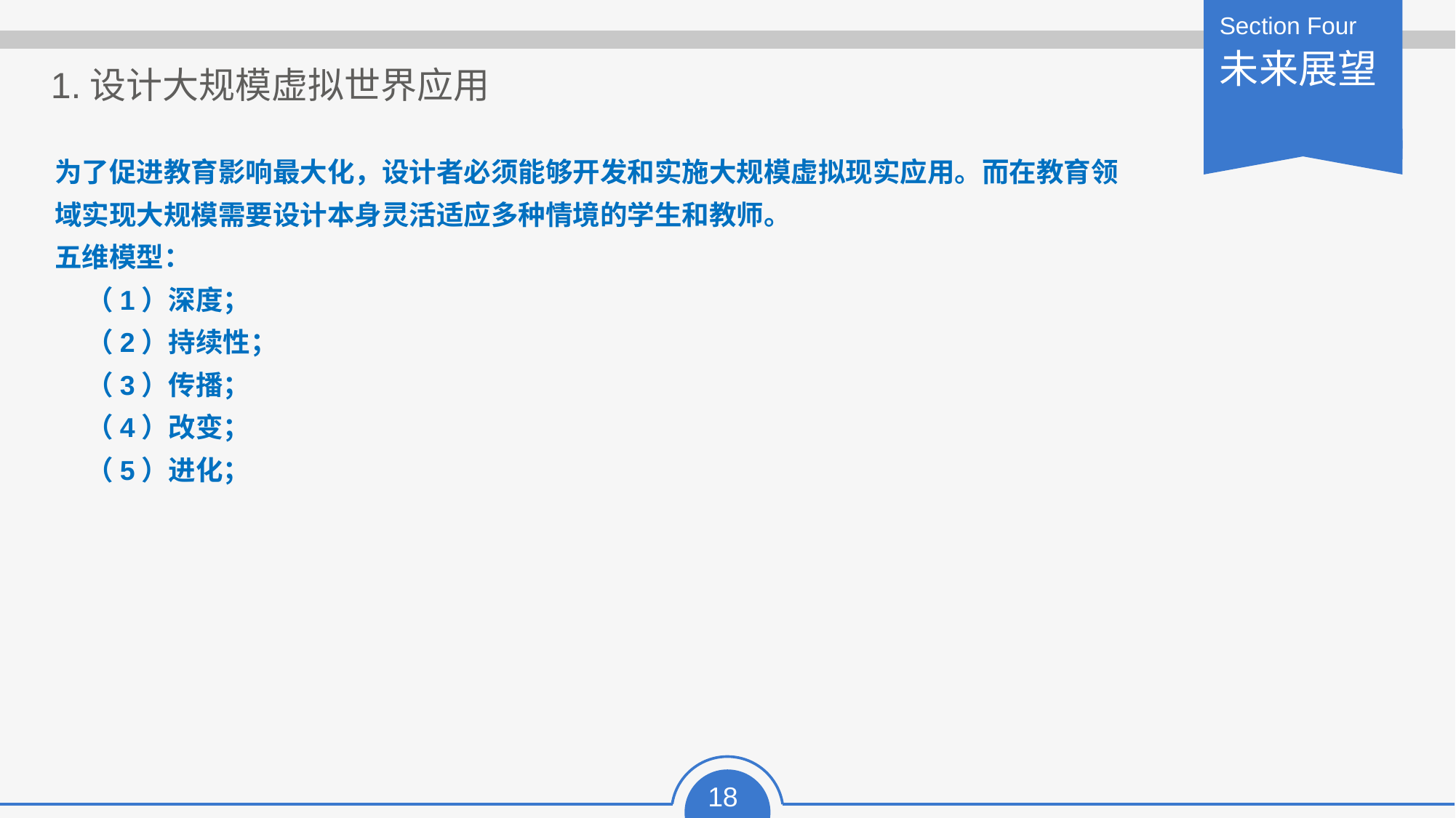

1.设计大规模虚拟世界应用
为了促进教育影响最大化，设计者必须能够开发和实施大规模虚拟现实应用。而在教育领域实现大规模需要设计本身灵活适应多种情境的学生和教师。
五维模型：
    （1）深度；
    （2）持续性；
    （3）传播；
    （4）改变；
    （5）进化；